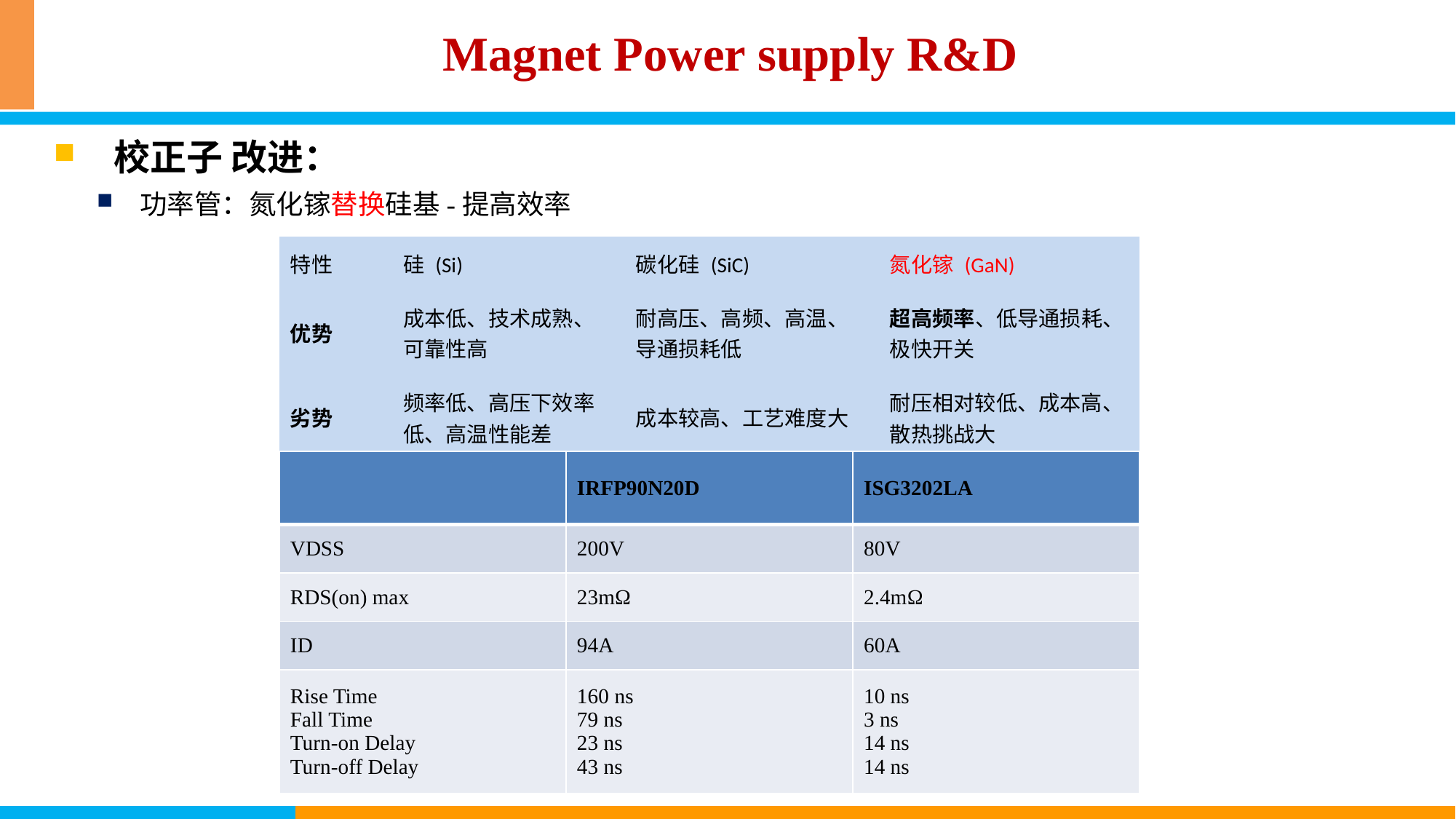

Magnet Power supply R&D
 校正子 改进：
功率管：氮化镓替换硅基-提高效率
| 特性 | 硅 (Si) | 碳化硅 (SiC) | 氮化镓 (GaN) |
| --- | --- | --- | --- |
| 优势 | 成本低、技术成熟、可靠性高 | 耐高压、高频、高温、导通损耗低 | 超高频率、低导通损耗、极快开关 |
| 劣势 | 频率低、高压下效率低、高温性能差 | 成本较高、工艺难度大 | 耐压相对较低、成本高、散热挑战大 |
|  | IRFP90N20D | ISG3202LA |
| --- | --- | --- |
| VDSS | 200V | 80V |
| RDS(on) max | 23mΩ | 2.4mΩ |
| ID | 94A | 60A |
| Rise Time Fall Time Turn-on Delay Turn-off Delay | 160 ns 79 ns 23 ns 43 ns | 10 ns 3 ns 14 ns 14 ns |